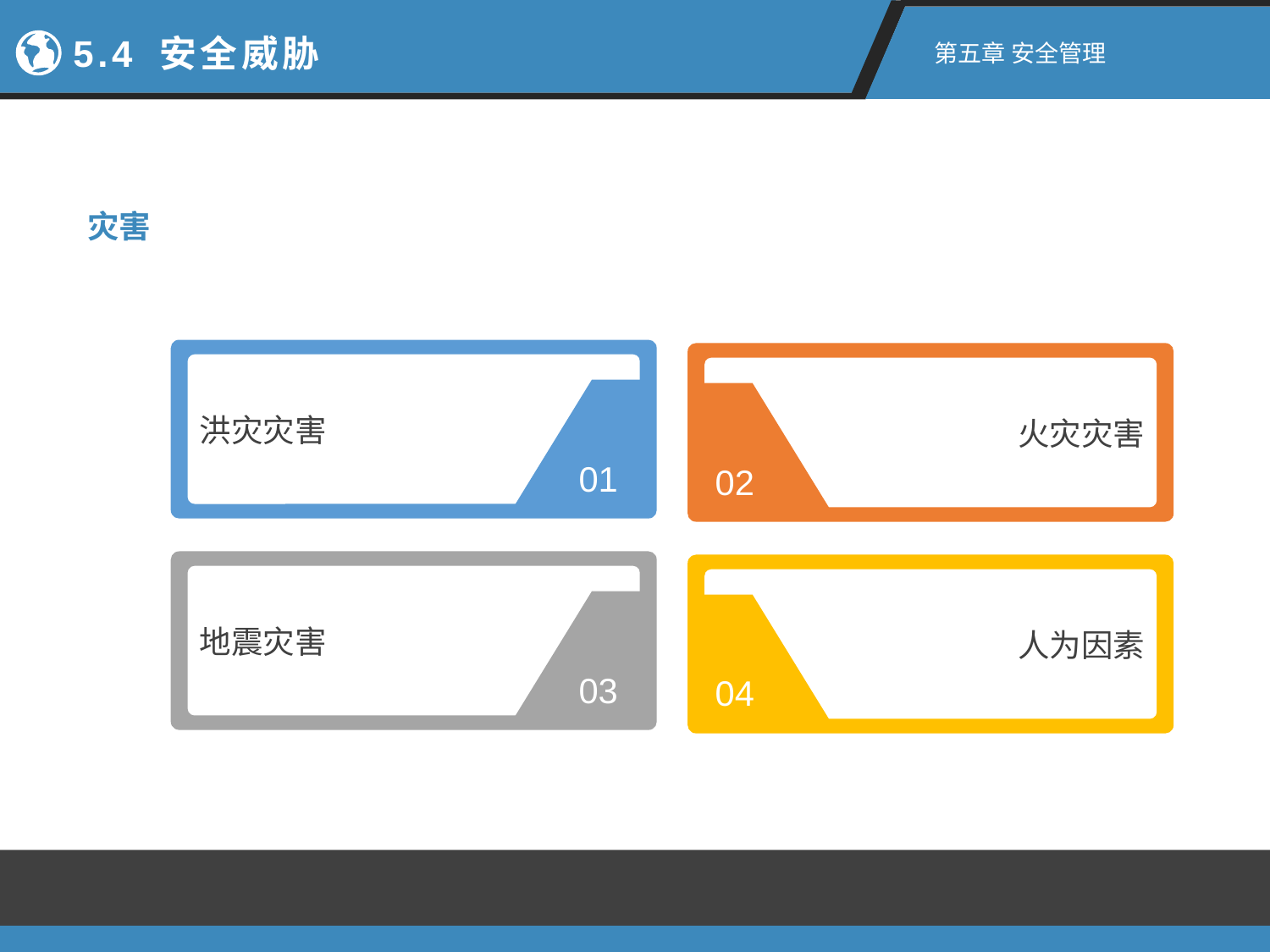

5.4 安全威胁

第五章 安全管理
灾害

洪灾灾害
01

火灾灾害
02

地震灾害
03

人为因素
04